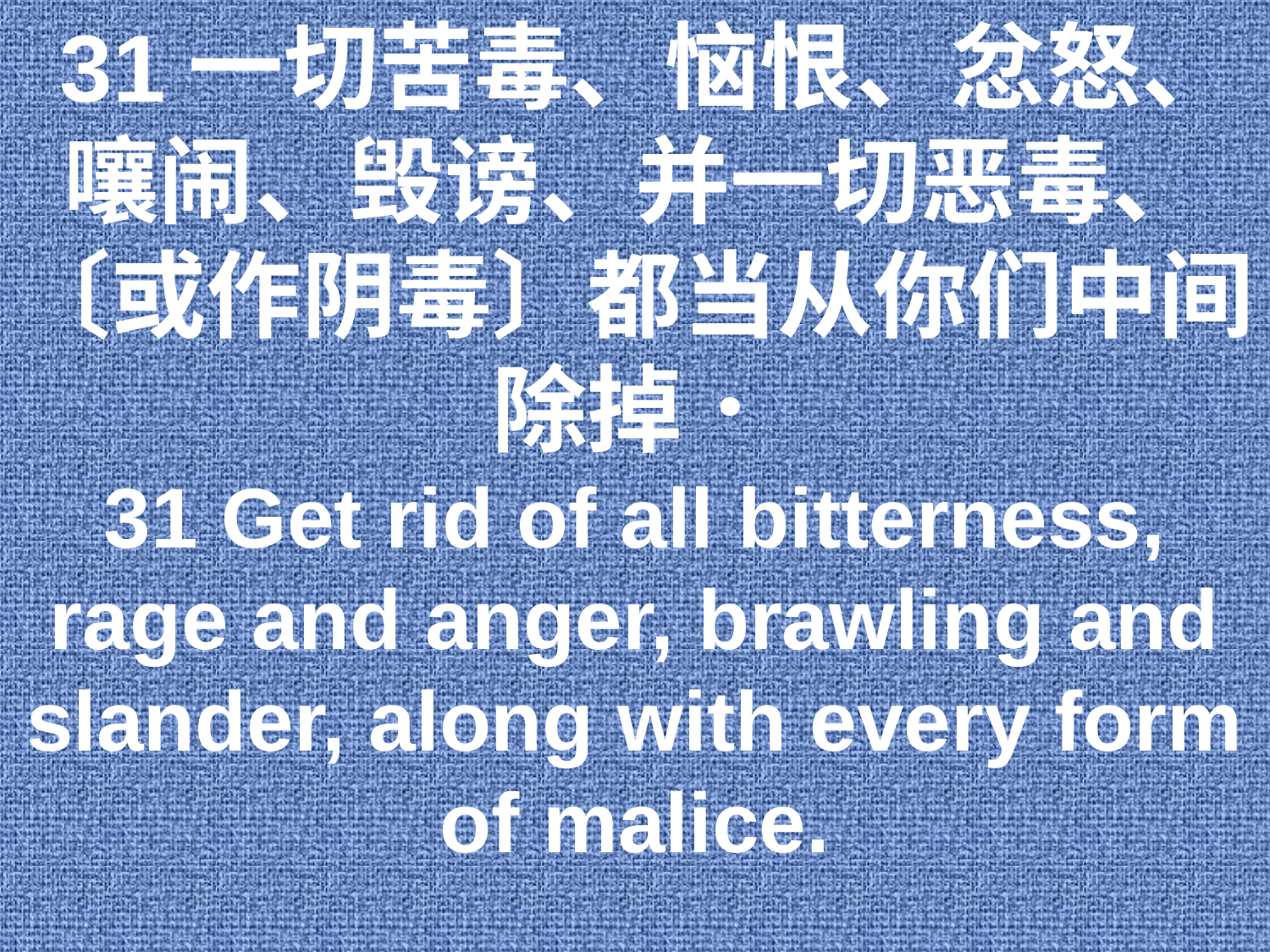

31一切苦毒、恼恨、忿怒、嚷闹、毁谤、并一切恶毒、〔或作阴毒〕都当从你们中间除掉．
31 Get rid of all bitterness, rage and anger, brawling and slander, along with every form of malice.